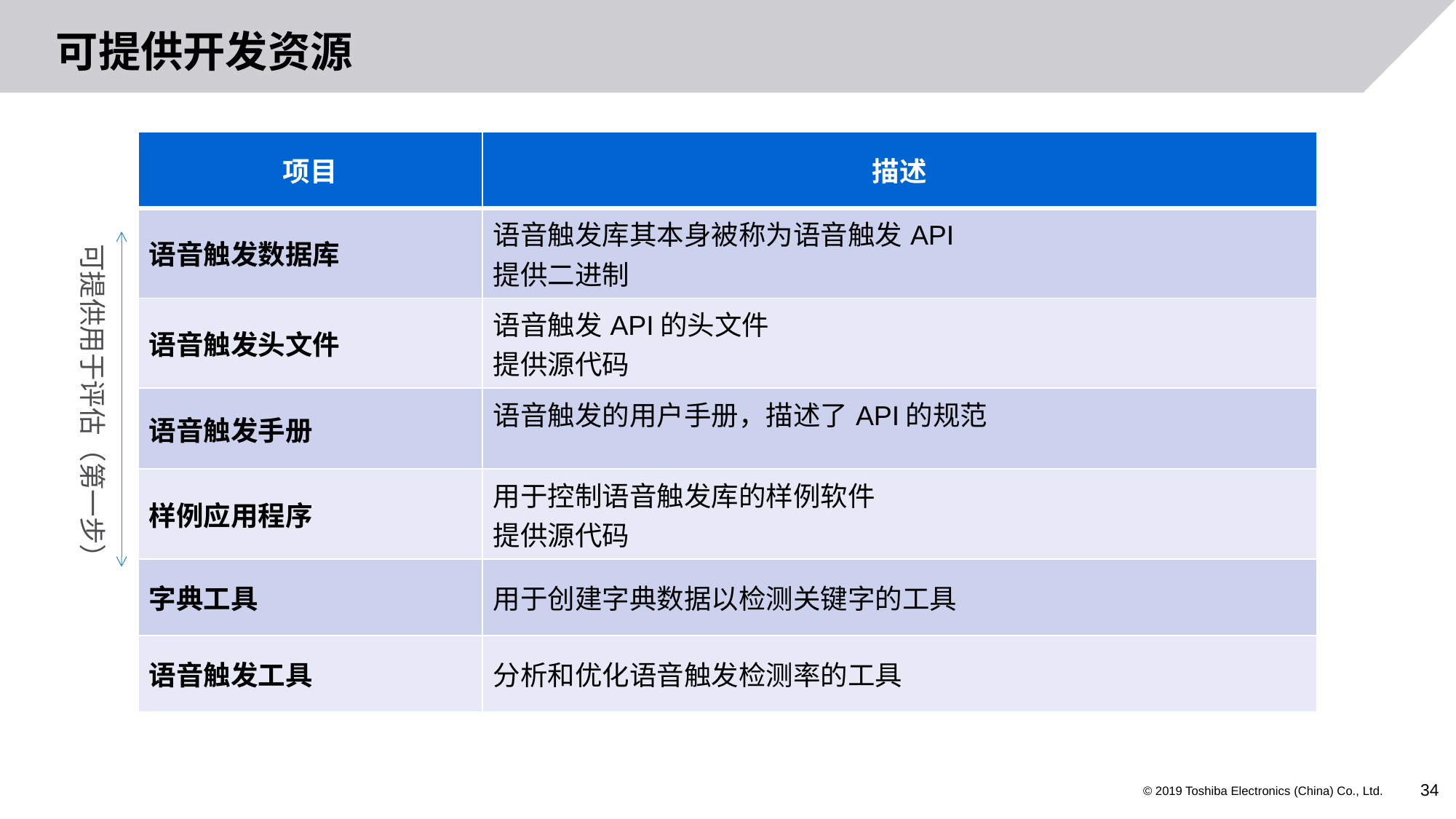

# 可提供开发资源
| 项目 | 描述 |
| --- | --- |
| 语音触发数据库 | 语音触发库其本身被称为语音触发API 提供二进制 |
| 语音触发头文件 | 语音触发API的头文件 提供源代码 |
| 语音触发手册 | 语音触发的用户手册，描述了API的规范 |
| 样例应用程序 | 用于控制语音触发库的样例软件 提供源代码 |
| 字典工具 | 用于创建字典数据以检测关键字的工具 |
| 语音触发工具 | 分析和优化语音触发检测率的工具 |
可提供用于评估（第一步）